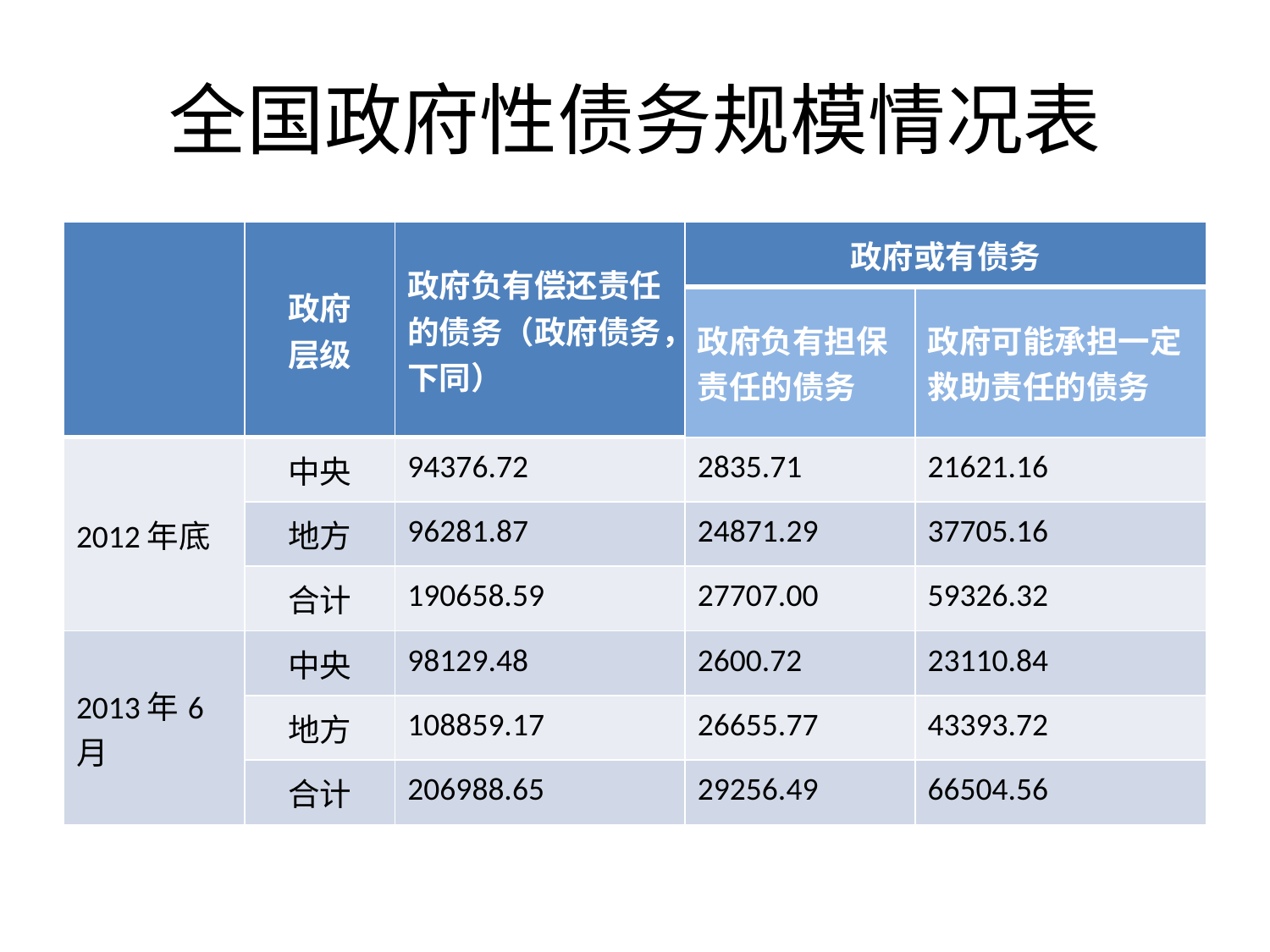

# 全国政府性债务规模情况表
|  | 政府 层级 | 政府负有偿还责任的债务（政府债务，下同） | 政府或有债务 |  |
| --- | --- | --- | --- | --- |
|  |  |  | 政府负有担保责任的债务 | 政府可能承担一定救助责任的债务 |
| 2012年底 | 中央 | 94376.72 | 2835.71 | 21621.16 |
|  | 地方 | 96281.87 | 24871.29 | 37705.16 |
|  | 合计 | 190658.59 | 27707.00 | 59326.32 |
| 2013年6月 | 中央 | 98129.48 | 2600.72 | 23110.84 |
|  | 地方 | 108859.17 | 26655.77 | 43393.72 |
|  | 合计 | 206988.65 | 29256.49 | 66504.56 |